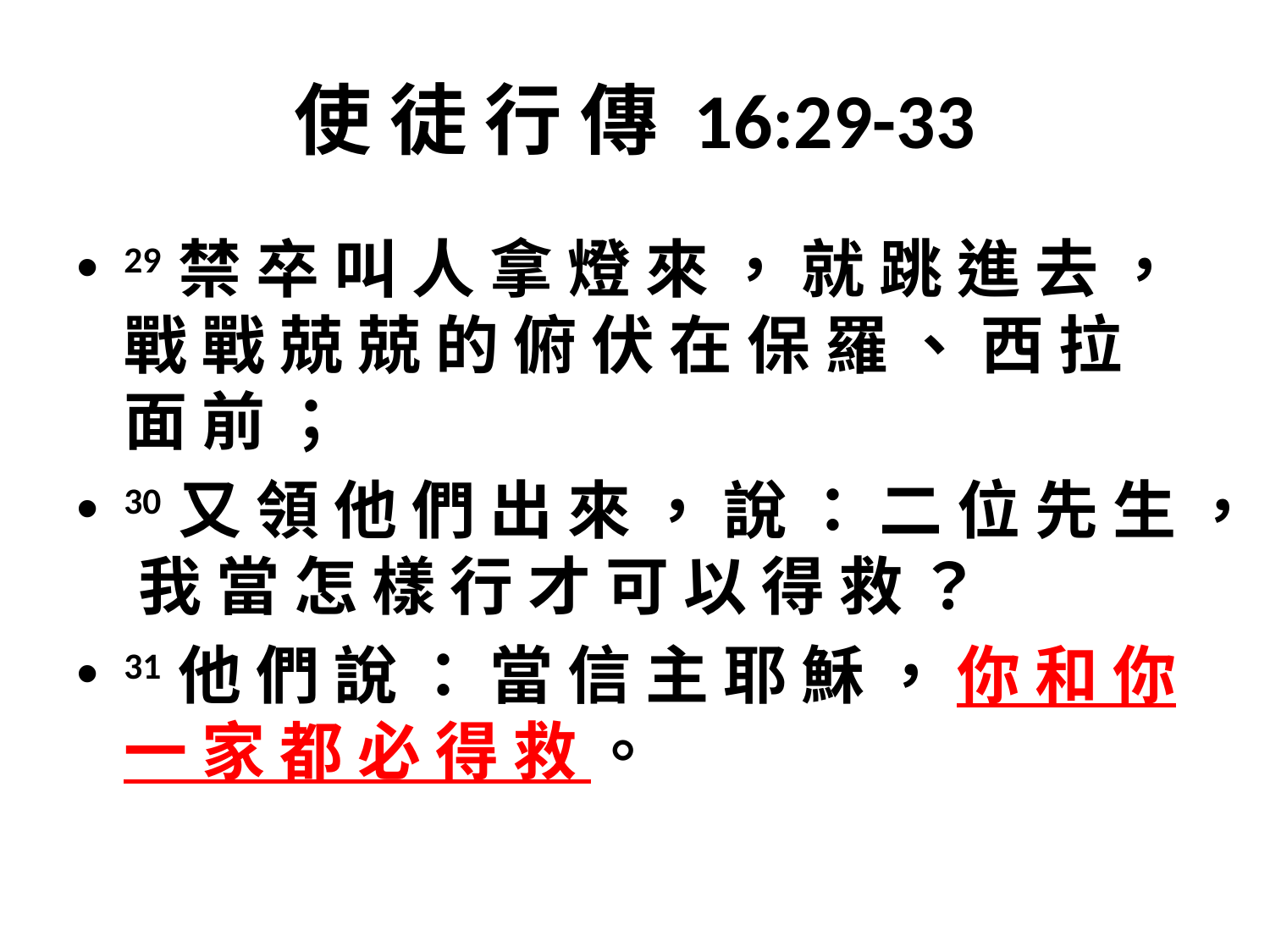

# 使 徒 行 傳 16:29-33
29 禁 卒 叫 人 拿 燈 來 ， 就 跳 進 去 ， 戰 戰 兢 兢 的 俯 伏 在 保 羅 、 西 拉 面 前 ；
30 又 領 他 們 出 來 ， 說 ： 二 位 先 生 ， 我 當 怎 樣 行 才 可 以 得 救 ？
31 他 們 說 ： 當 信 主 耶 穌 ， 你 和 你 一 家 都 必 得 救 。